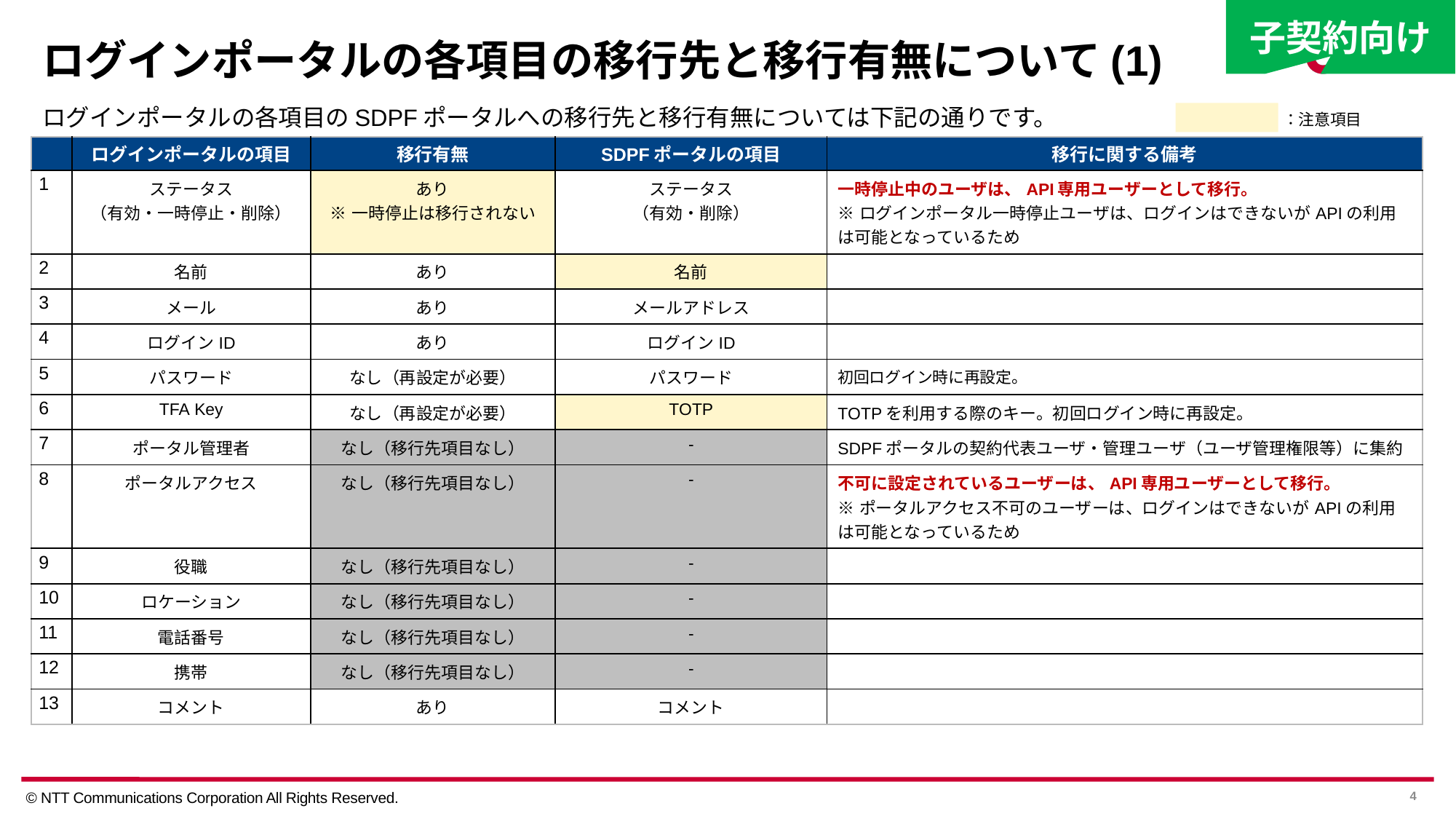

子契約向け
# ログインポータルの各項目の移行先と移行有無について(1)
ログインポータルの各項目のSDPFポータルへの移行先と移行有無については下記の通りです。

：注意項目
|  | ログインポータルの項目 | 移行有無 | SDPFポータルの項目 | 移行に関する備考 |
| --- | --- | --- | --- | --- |
| 1 | ステータス （有効・一時停止・削除） | あり ※一時停止は移行されない | ステータス （有効・削除） | 一時停止中のユーザは、API専用ユーザーとして移行。 ※ログインポータル一時停止ユーザは、ログインはできないがAPIの利用は可能となっているため |
| 2 | 名前 | あり | 名前 |  |
| 3 | メール | あり | メールアドレス |  |
| 4 | ログインID | あり | ログインID |  |
| 5 | パスワード | なし（再設定が必要） | パスワード | 初回ログイン時に再設定。 |
| 6 | TFA Key | なし（再設定が必要） | TOTP | TOTPを利用する際のキー。初回ログイン時に再設定。 |
| 7 | ポータル管理者 | なし（移行先項目なし） | - | SDPFポータルの契約代表ユーザ・管理ユーザ（ユーザ管理権限等）に集約 |
| 8 | ポータルアクセス | なし（移行先項目なし） | - | 不可に設定されているユーザーは、API専用ユーザーとして移行。 ※ポータルアクセス不可のユーザーは、ログインはできないがAPIの利用は可能となっているため |
| 9 | 役職 | なし（移行先項目なし） | - |  |
| 10 | ロケーション | なし（移行先項目なし） | - |  |
| 11 | 電話番号 | なし（移行先項目なし） | - |  |
| 12 | 携帯 | なし（移行先項目なし） | - |  |
| 13 | コメント | あり | コメント |  |